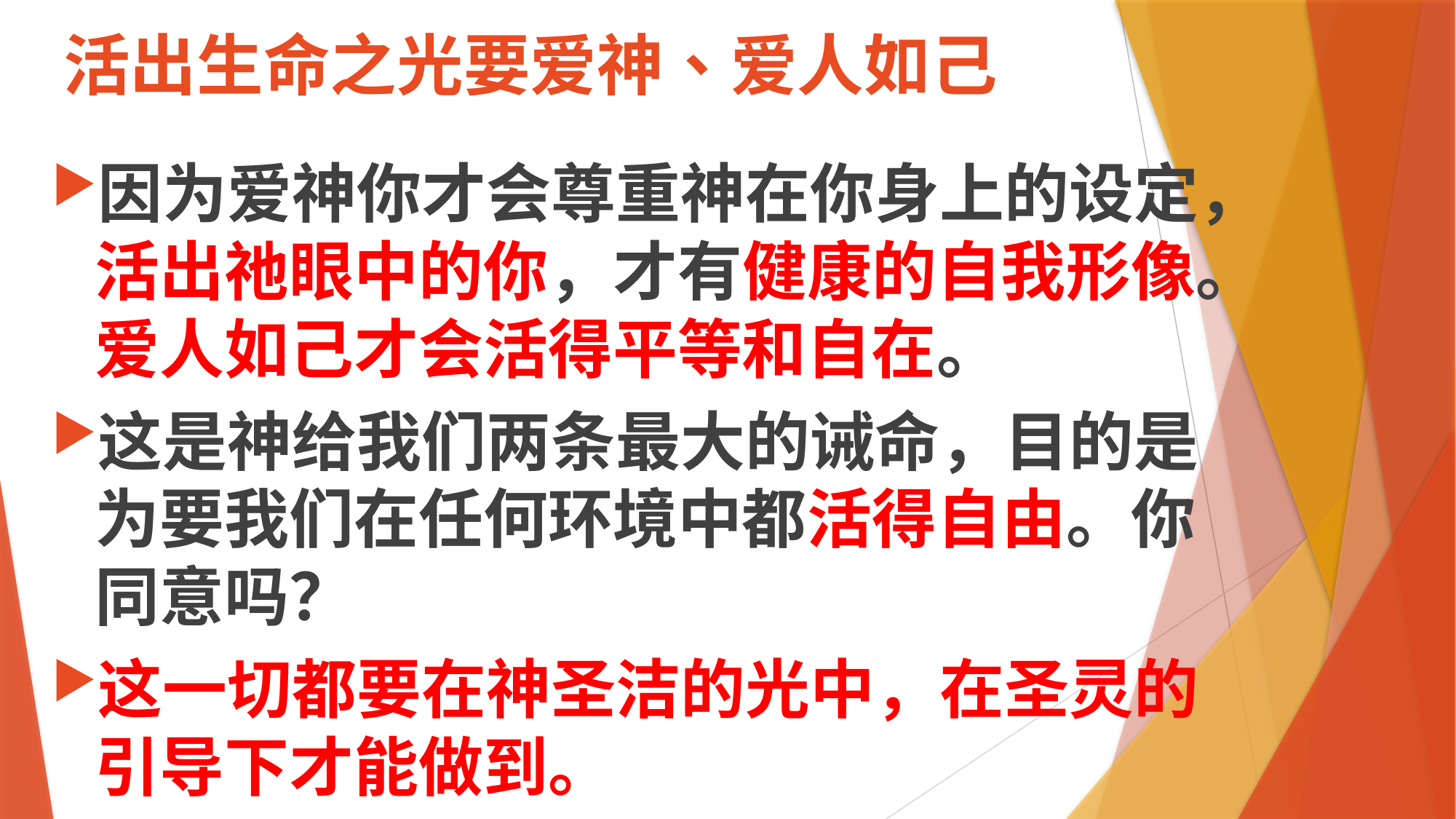

# 活出生命之光要爱神、爱人如己
因为爱神你才会尊重神在你身上的设定，活出祂眼中的你，才有健康的自我形像。爱人如己才会活得平等和自在。
这是神给我们两条最大的诫命，目的是为要我们在任何环境中都活得自由。你同意吗？
这一切都要在神圣洁的光中，在圣灵的引导下才能做到。